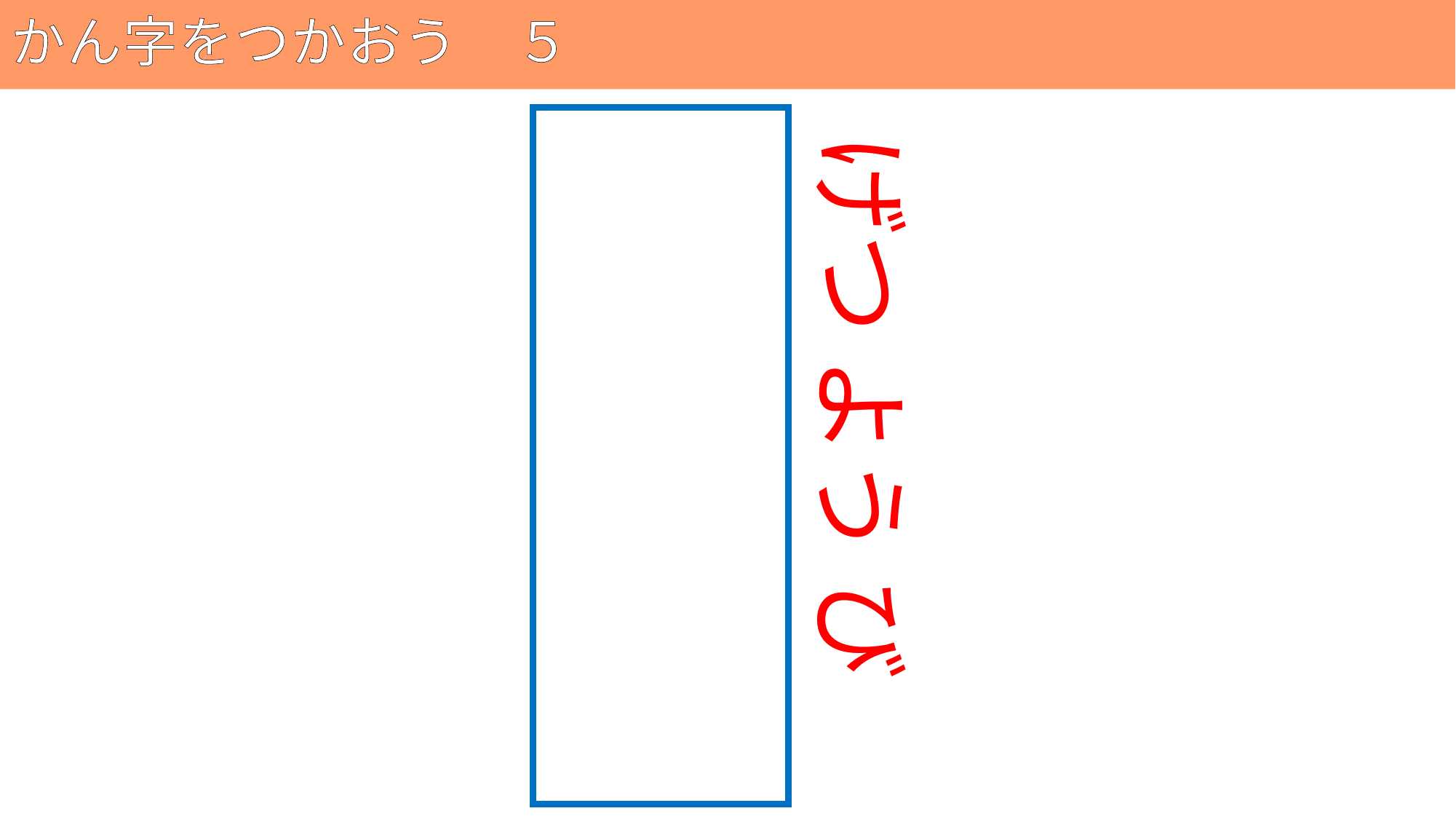

# かん字をつかおう　５
67

月曜日
げつ よう び